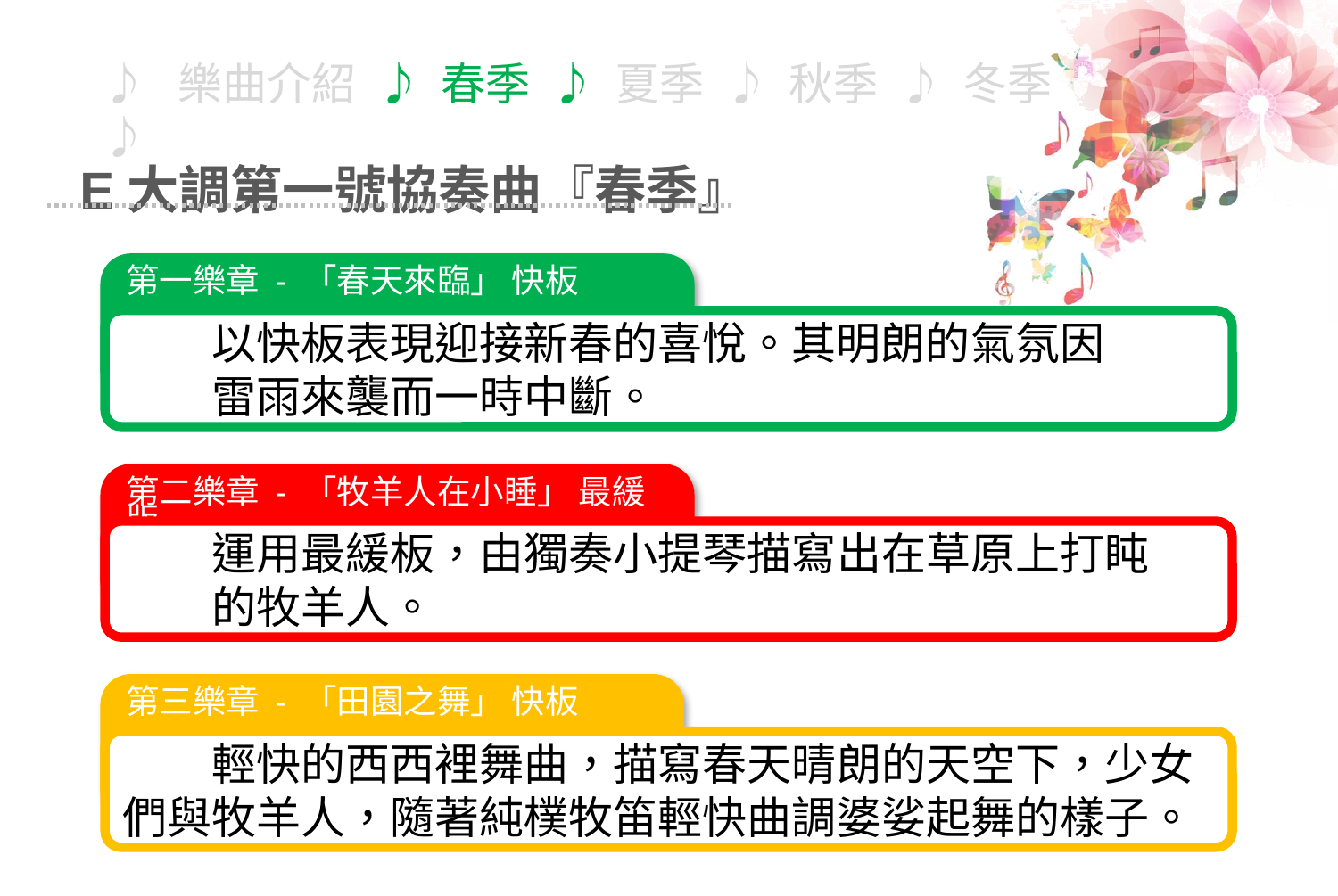

E大調第一號協奏曲『春季』
第一樂章 - 「春天來臨」 快板
　　以快板表現迎接新春的喜悅。其明朗的氣氛因
　　雷雨來襲而一時中斷。
第二樂章 - 「牧羊人在小睡」 最緩版
　　運用最緩板，由獨奏小提琴描寫出在草原上打盹
　　的牧羊人。
第三樂章 - 「田園之舞」 快板
　　輕快的西西裡舞曲，描寫春天晴朗的天空下，少女們與牧羊人，隨著純樸牧笛輕快曲調婆娑起舞的樣子。